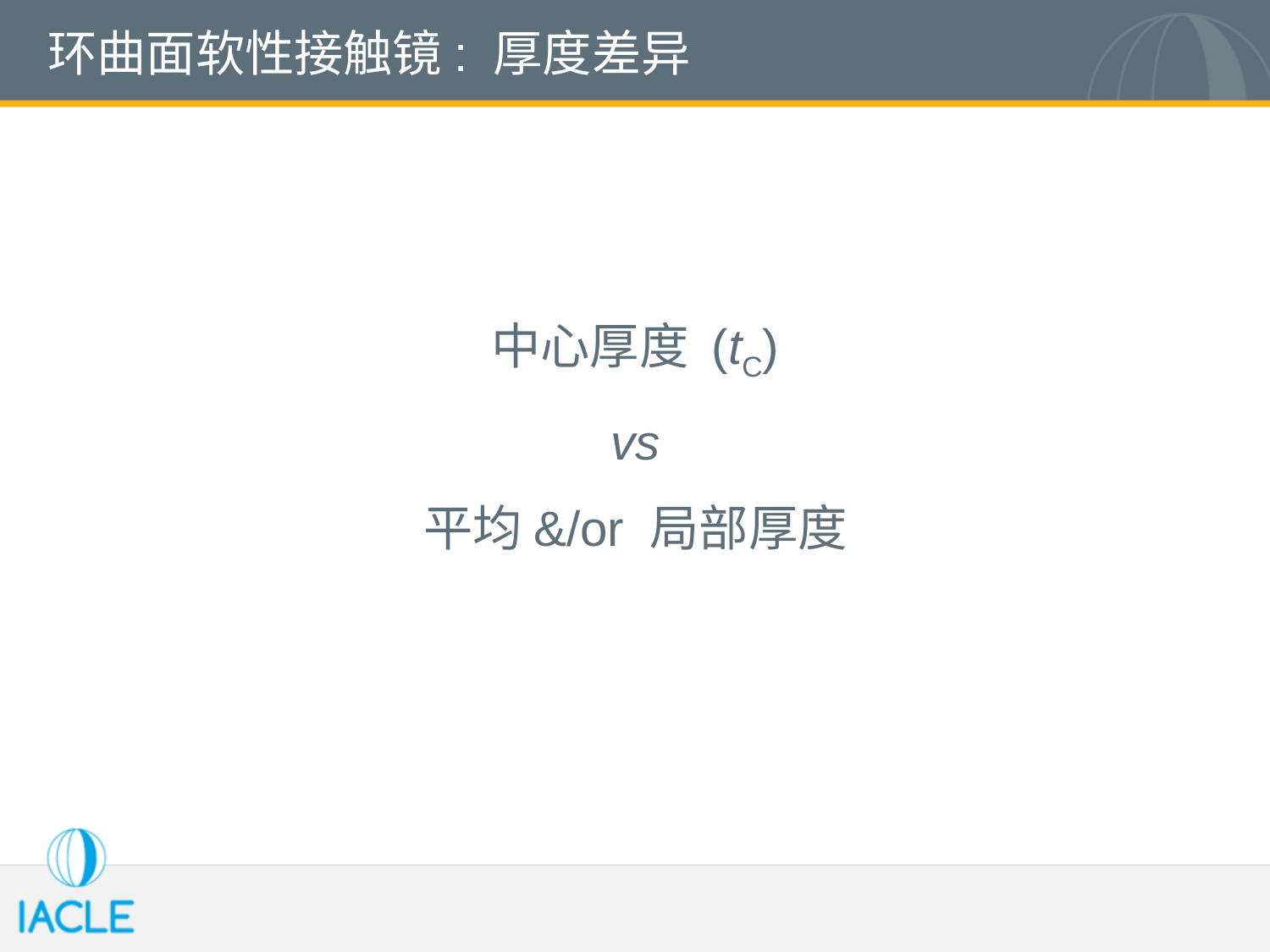

# 环曲面软性接触镜: 厚度差异
中心厚度 (tC)
vs
平均&/or 局部厚度